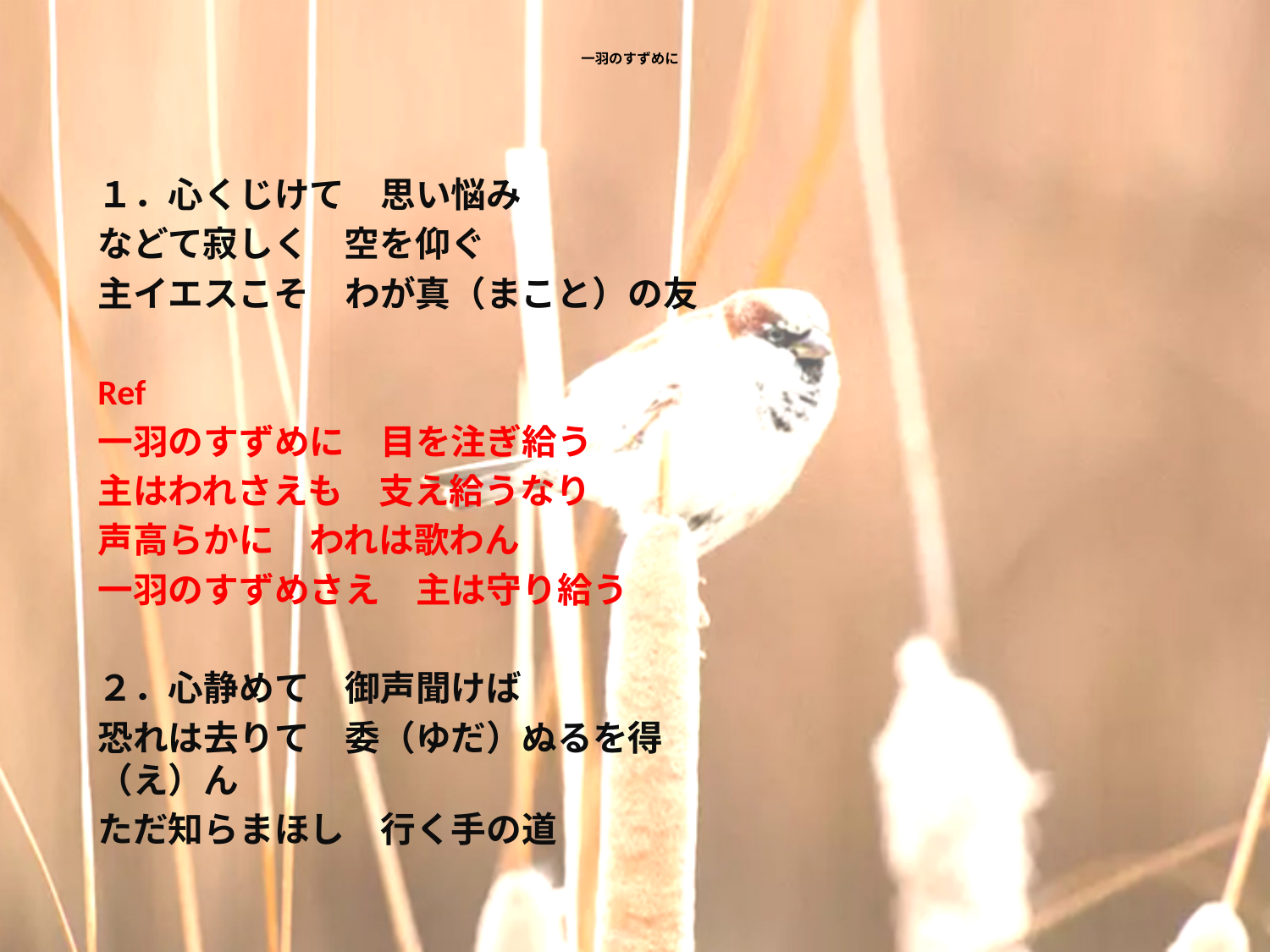

# 一羽のすずめに
１．心くじけて　思い悩み
などて寂しく　空を仰ぐ
主イエスこそ　わが真（まこと）の友

Ref
一羽のすずめに　目を注ぎ給う
主はわれさえも　支え給うなり
声高らかに　われは歌わん
一羽のすずめさえ　主は守り給う

２．心静めて　御声聞けば
恐れは去りて　委（ゆだ）ぬるを得（え）ん
ただ知らまほし　行く手の道